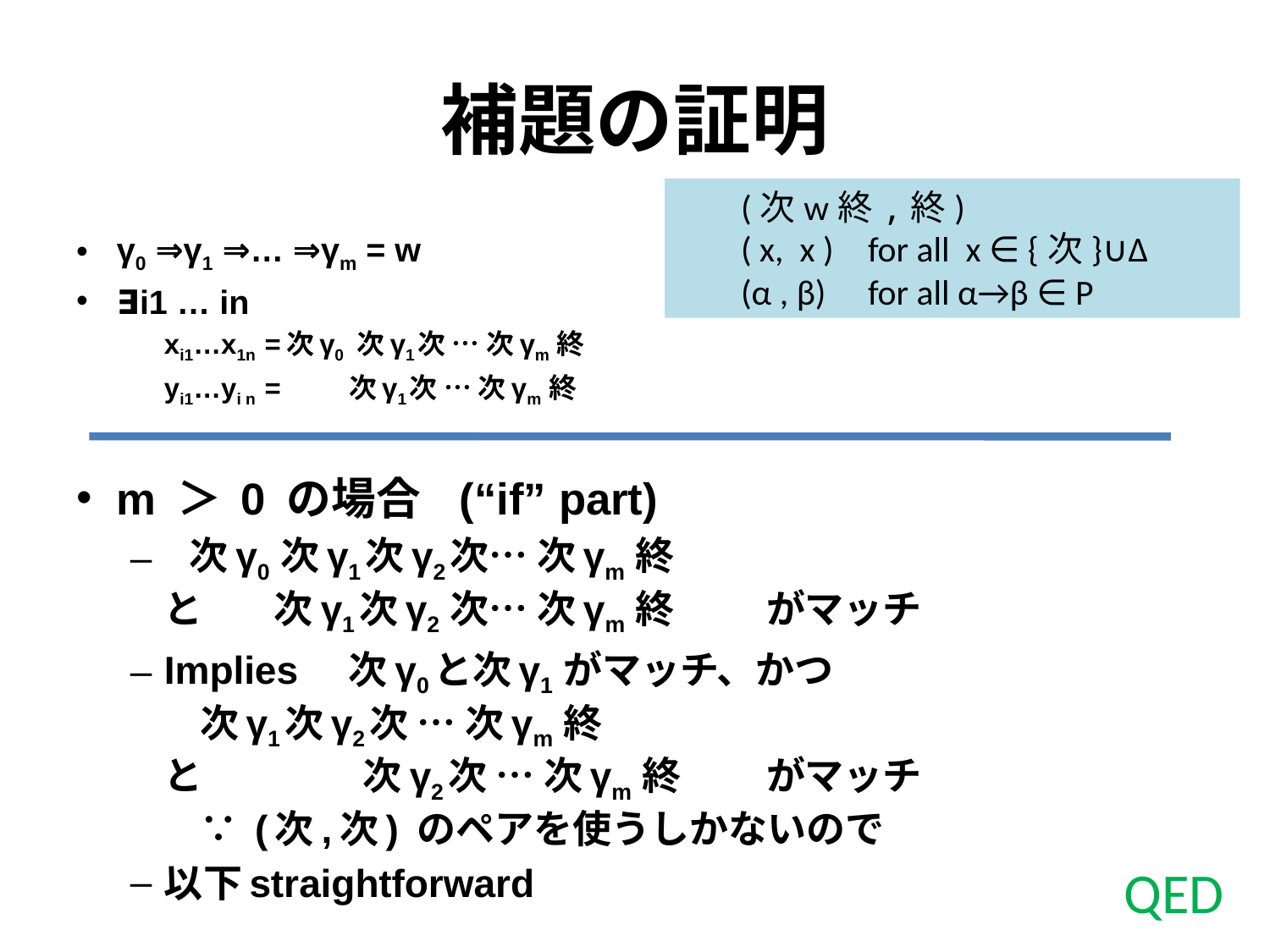

# 補題の証明
(次w終,終)
( x,  x )	for all  x ∈ {次}∪Δ
(α , β)	for all α→β ∈ P
γ0 ⇒γ1 ⇒… ⇒γm = w
∃i1 … in
	xi1…x1n	=次γ0 次γ1次 … 次γm 終
	yi1…yi n	=        次γ1次 … 次γm 終

m ＞ 0 の場合   (“if” part)
  次γ0 次γ1次γ2次… 次γm 終
と        次γ1次γ2 次… 次γm 終	がマッチ
Implies    次γ0と次γ1 がマッチ、かつ
		    次γ1次γ2次 … 次γm 終
と                  次γ2次 … 次γm 終	がマッチ
    ∵ (次,次) のペアを使うしかないので
以下straightforward
QED